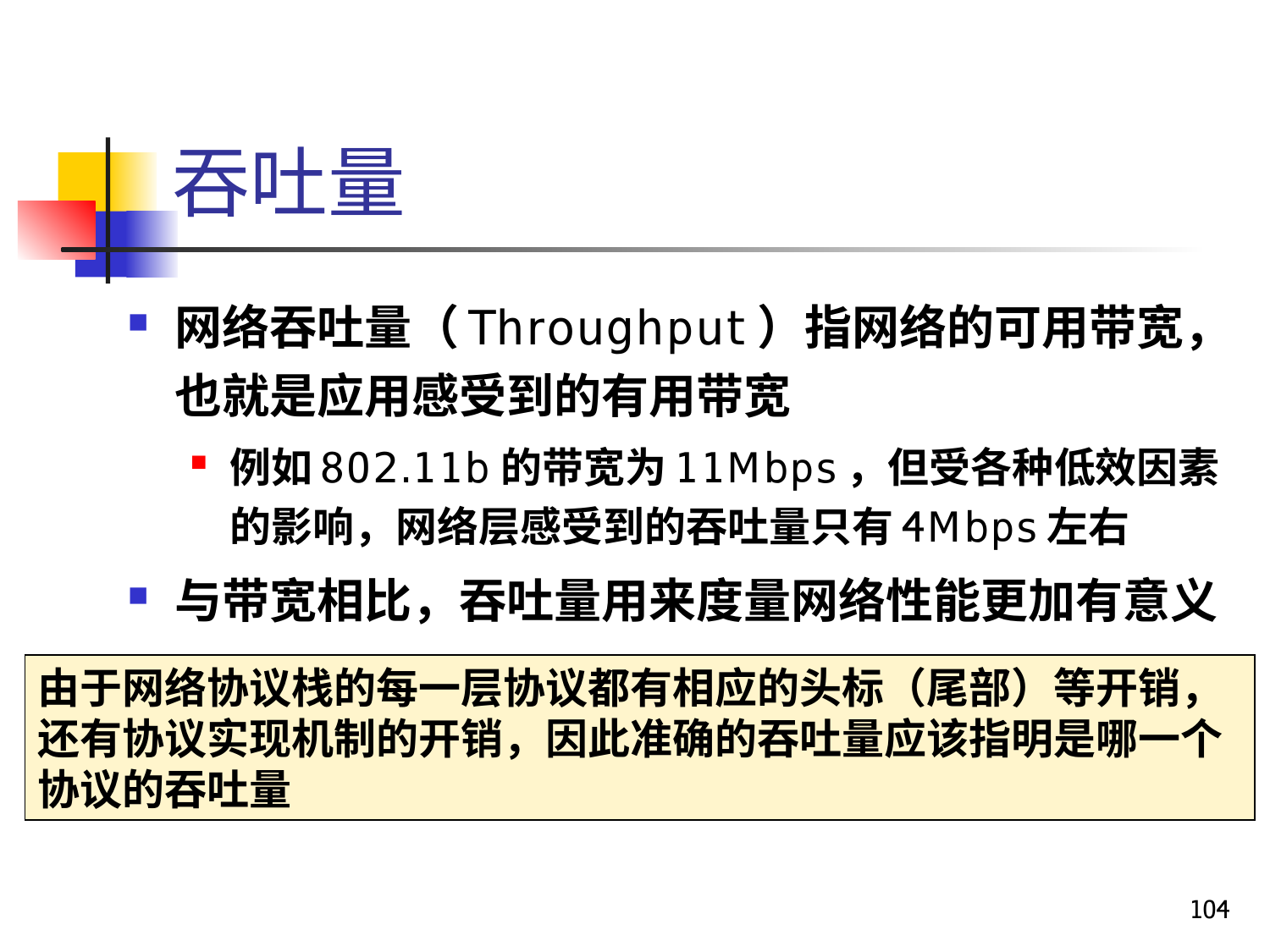

# 吞吐量
网络吞吐量（Throughput）指网络的可用带宽，也就是应用感受到的有用带宽
例如802.11b的带宽为11Mbps，但受各种低效因素的影响，网络层感受到的吞吐量只有4Mbps左右
与带宽相比，吞吐量用来度量网络性能更加有意义
由于网络协议栈的每一层协议都有相应的头标（尾部）等开销，还有协议实现机制的开销，因此准确的吞吐量应该指明是哪一个协议的吞吐量
104